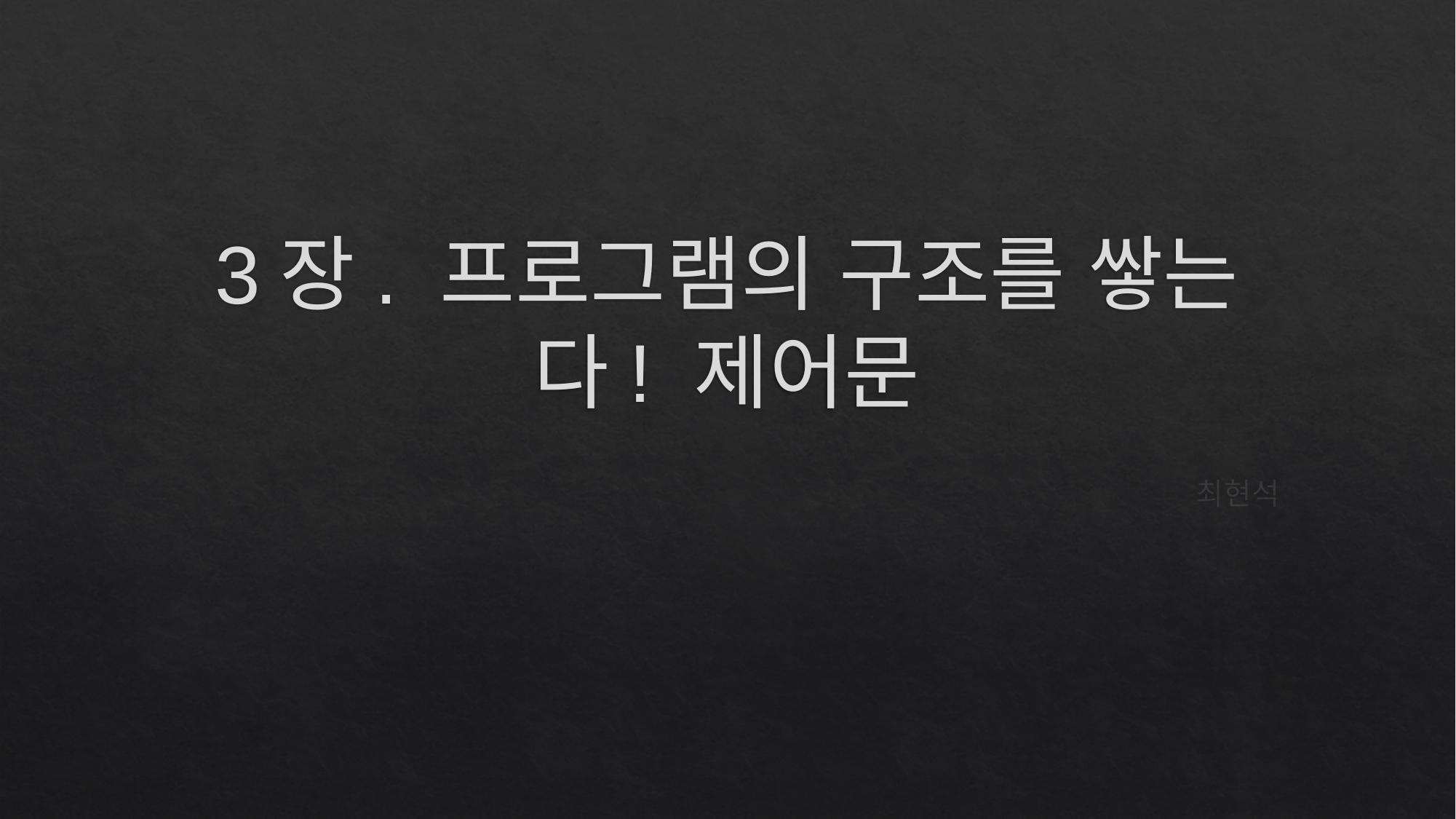

# 3장. 프로그램의 구조를 쌓는다! 제어문
최현석